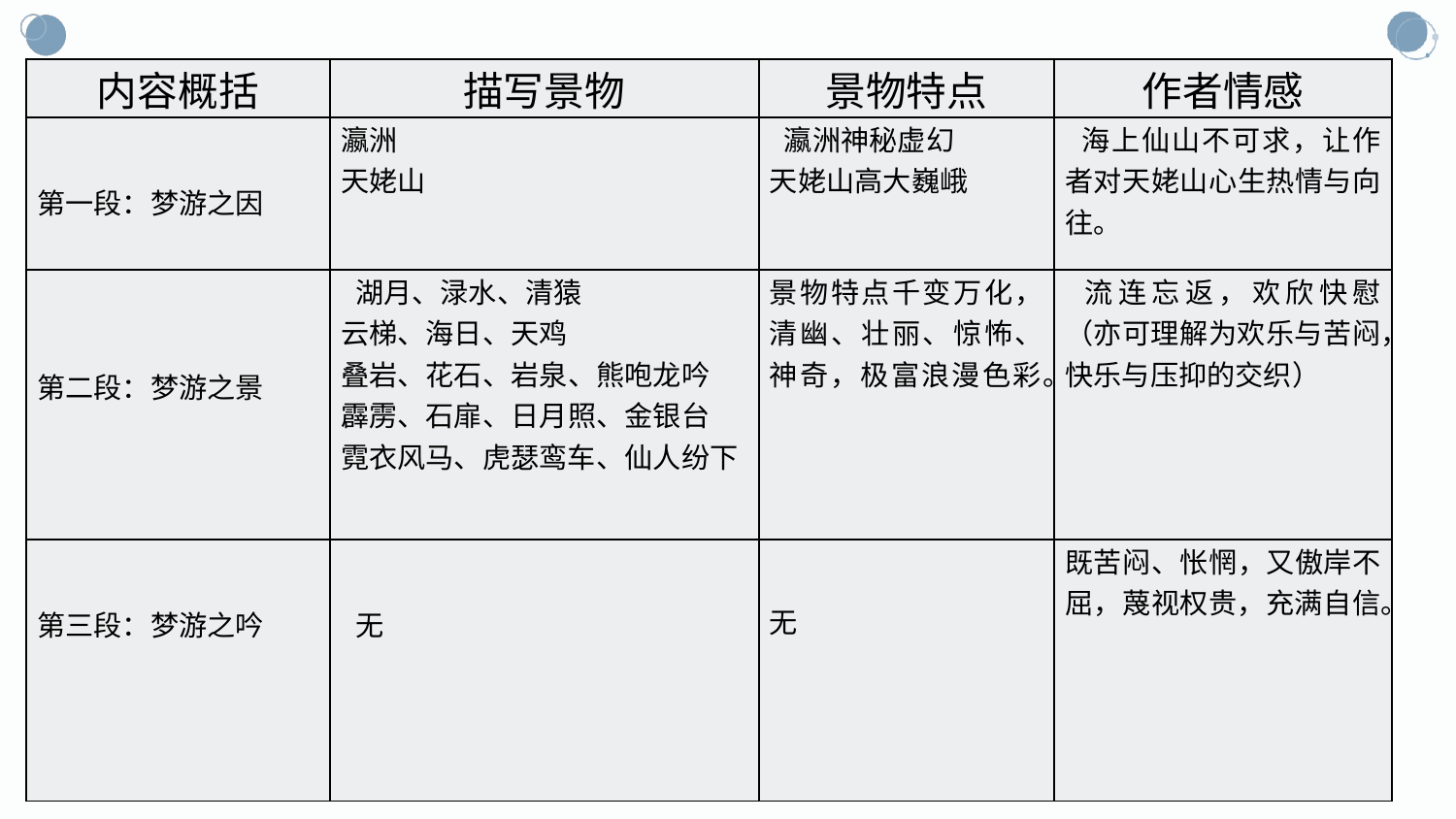

| 内容概括 | 描写景物 | 景物特点 | 作者情感 |
| --- | --- | --- | --- |
| 第一段：梦游之因 | 瀛洲 天姥山 | 瀛洲神秘虚幻 天姥山高大巍峨 | 海上仙山不可求，让作者对天姥山心生热情与向往。 |
| 第二段：梦游之景 | 湖月、渌水、清猿 云梯、海日、天鸡 叠岩、花石、岩泉、熊咆龙吟 霹雳、石扉、日月照、金银台 霓衣风马、虎瑟鸾车、仙人纷下 | 景物特点千变万化，清幽、壮丽、惊怖、神奇，极富浪漫色彩。 | 流连忘返，欢欣快慰（亦可理解为欢乐与苦闷，快乐与压抑的交织） |
| 第三段：梦游之吟 | 无 | 无 | 既苦闷、怅惘，又傲岸不屈，蔑视权贵，充满自信。 |